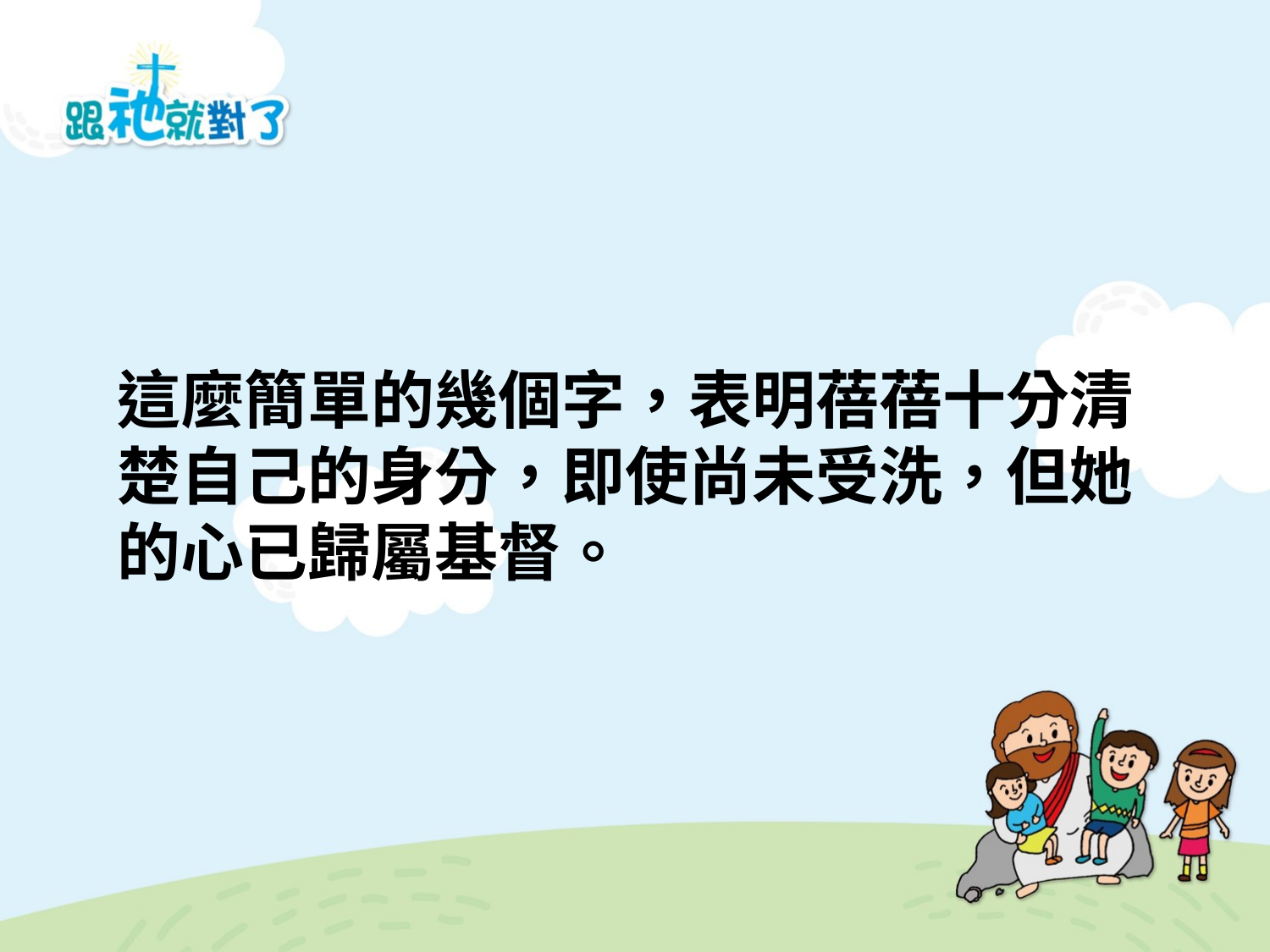

這麼簡單的幾個字，表明蓓蓓十分清楚自己的身分，即使尚未受洗，但她的心已歸屬基督。